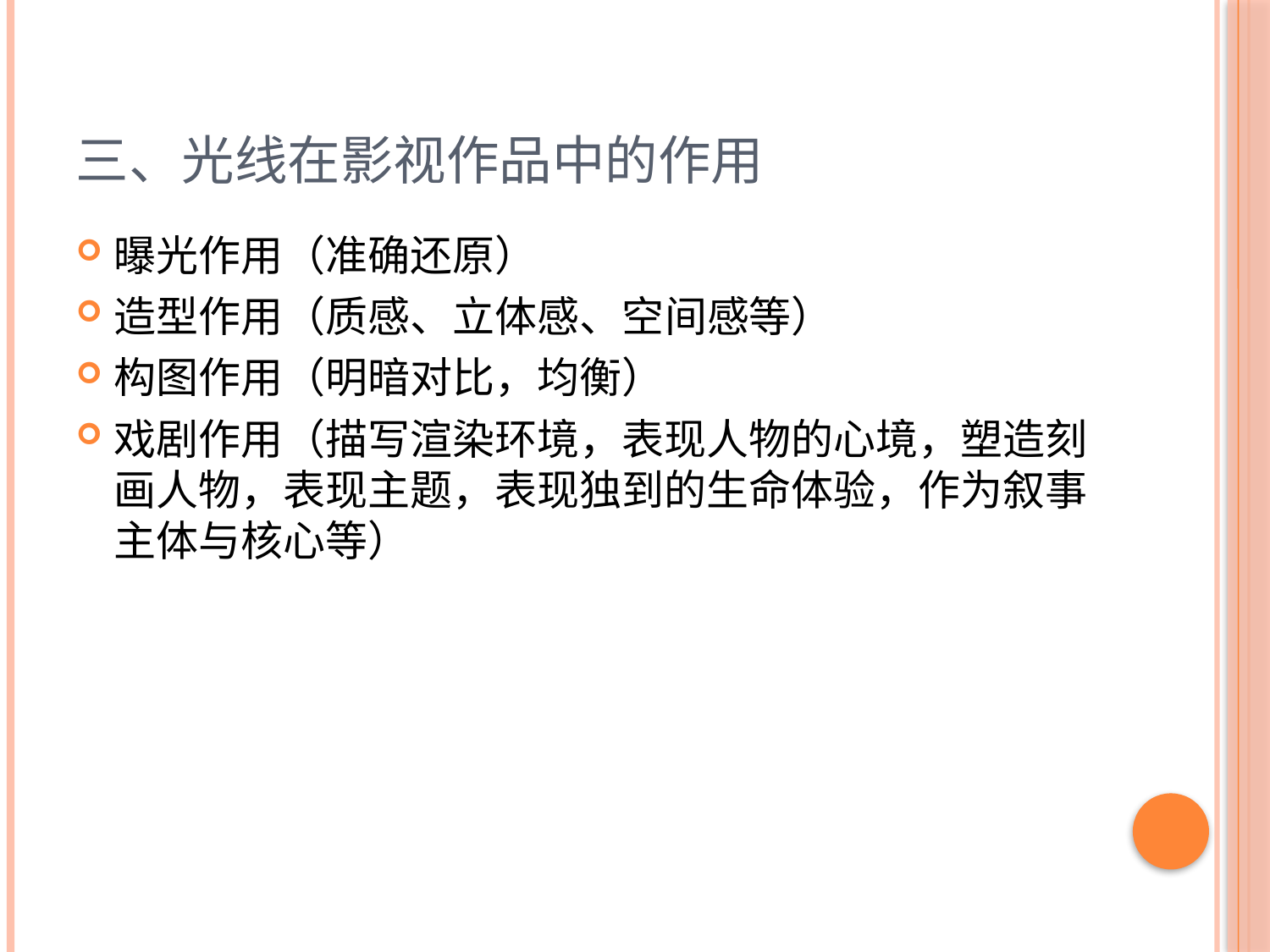

# 三、光线在影视作品中的作用
曝光作用（准确还原）
造型作用（质感、立体感、空间感等）
构图作用（明暗对比，均衡）
戏剧作用（描写渲染环境，表现人物的心境，塑造刻画人物，表现主题，表现独到的生命体验，作为叙事主体与核心等）